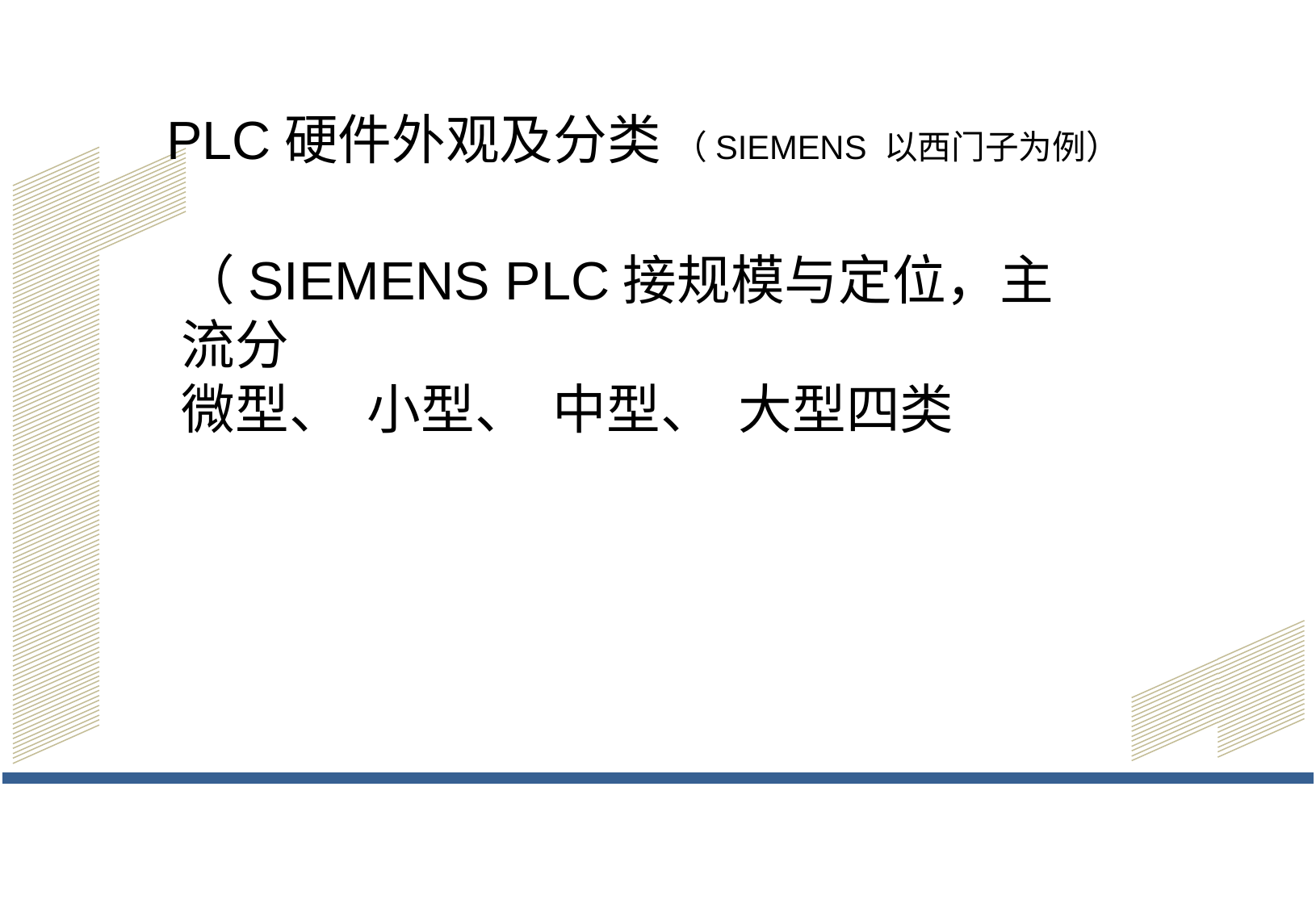

PLC硬件外观及分类 （SIEMENS 以西门子为例）

（SIEMENS PLC接规模与定位，主流分
微型、  小型、  中型、  大型四类